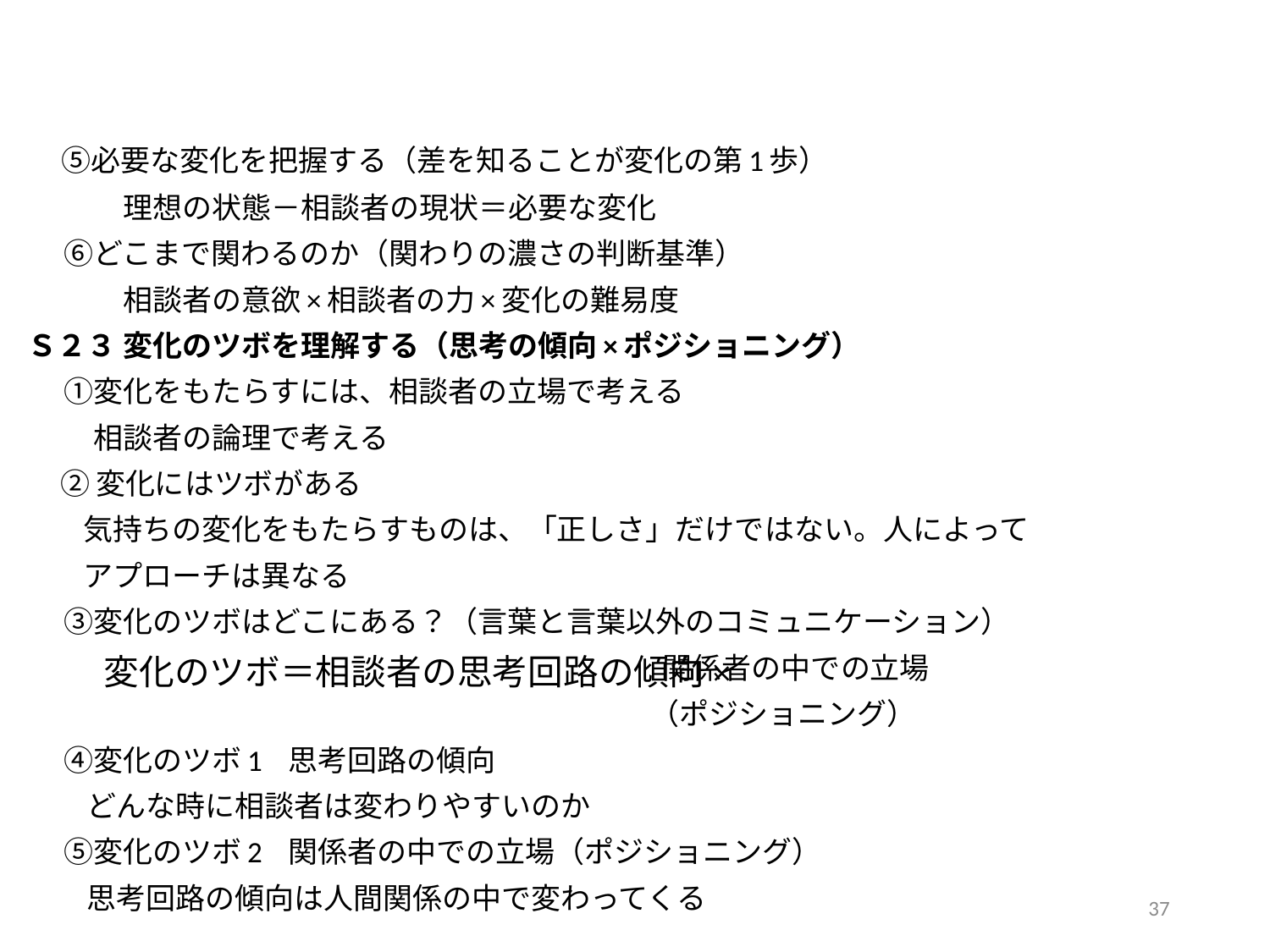

⑤必要な変化を把握する（差を知ることが変化の第1歩）
　　　 理想の状態－相談者の現状＝必要な変化
　 ⑥どこまで関わるのか（関わりの濃さの判断基準）
　　　 相談者の意欲×相談者の力×変化の難易度
Ｓ２３ 変化のツボを理解する（思考の傾向×ポジショニング）
　 ①変化をもたらすには、相談者の立場で考える
　　 相談者の論理で考える
     ②変化にはツボがある
　    気持ちの変化をもたらすものは、「正しさ」だけではない。人によって
　    アプローチは異なる
　 ③変化のツボはどこにある？（言葉と言葉以外のコミュニケーション）
　   　　　　　　　　    　　　　　　　　　　    関係者の中での立場
　 　 　　　　　　　　　　　　 　　　　　      （ポジショニング）
　 ④変化のツボ1   思考回路の傾向
　　どんな時に相談者は変わりやすいのか
　 ⑤変化のツボ2   関係者の中での立場（ポジショニング）
　　思考回路の傾向は人間関係の中で変わってくる

 変化のツボ＝相談者の思考回路の傾向×
37